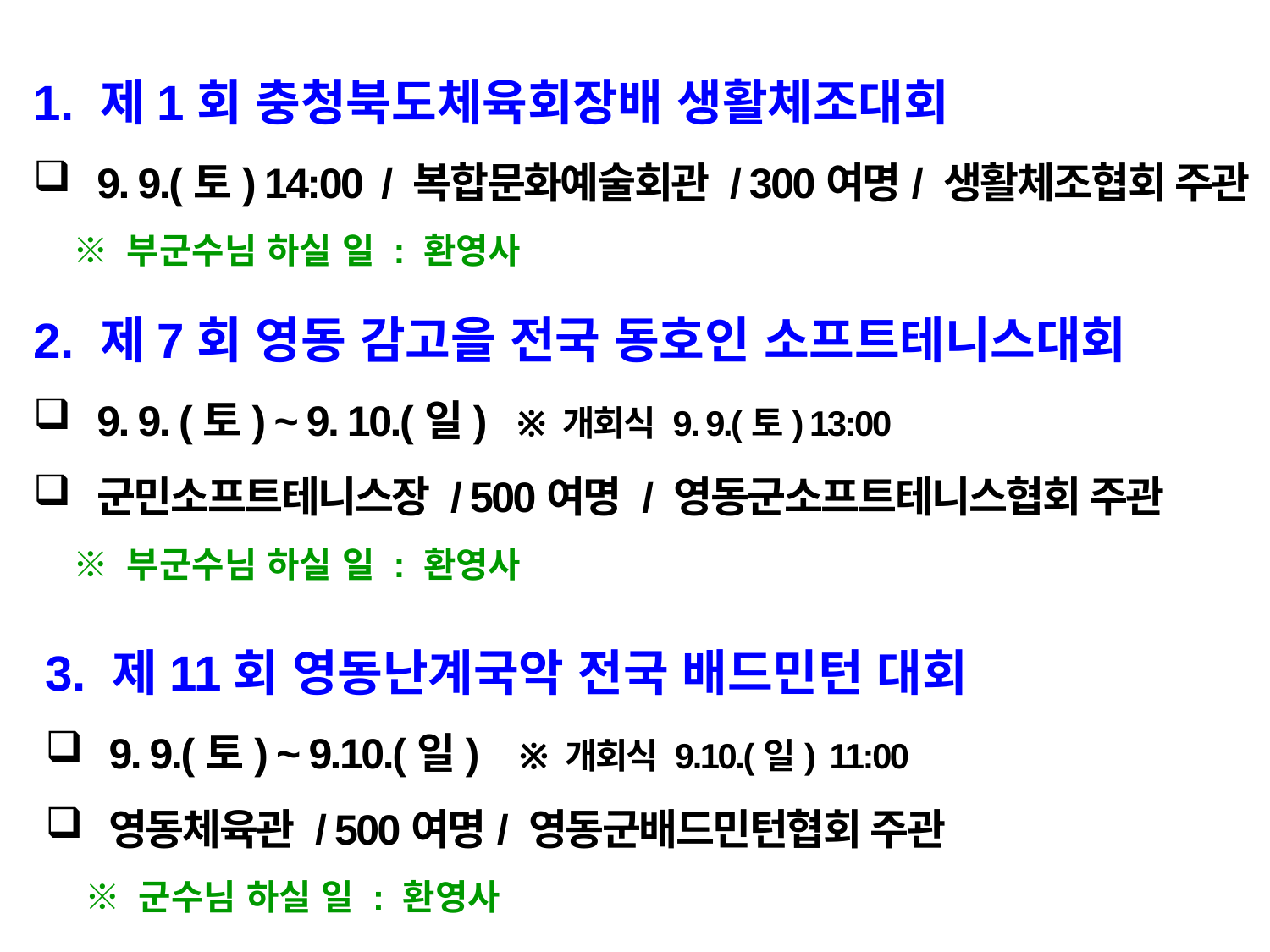

1. 제1회 충청북도체육회장배 생활체조대회
9. 9.(토) 14:00  / 복합문화예술회관 / 300여명/ 생활체조협회 주관
    ※ 부군수님 하실 일 : 환영사

2. 제7회 영동 감고을 전국 동호인 소프트테니스대회
9. 9. (토) ~ 9. 10.(일)   ※ 개회식 9. 9.(토) 13:00
군민소프트테니스장 / 500여명 / 영동군소프트테니스협회 주관
    ※ 부군수님 하실 일 : 환영사

3. 제11회 영동난계국악 전국 배드민턴 대회
9. 9.(토) ~ 9.10.(일)    ※ 개회식 9.10.(일)  11:00
영동체육관 / 500여명/ 영동군배드민턴협회 주관
    ※ 군수님 하실 일 : 환영사